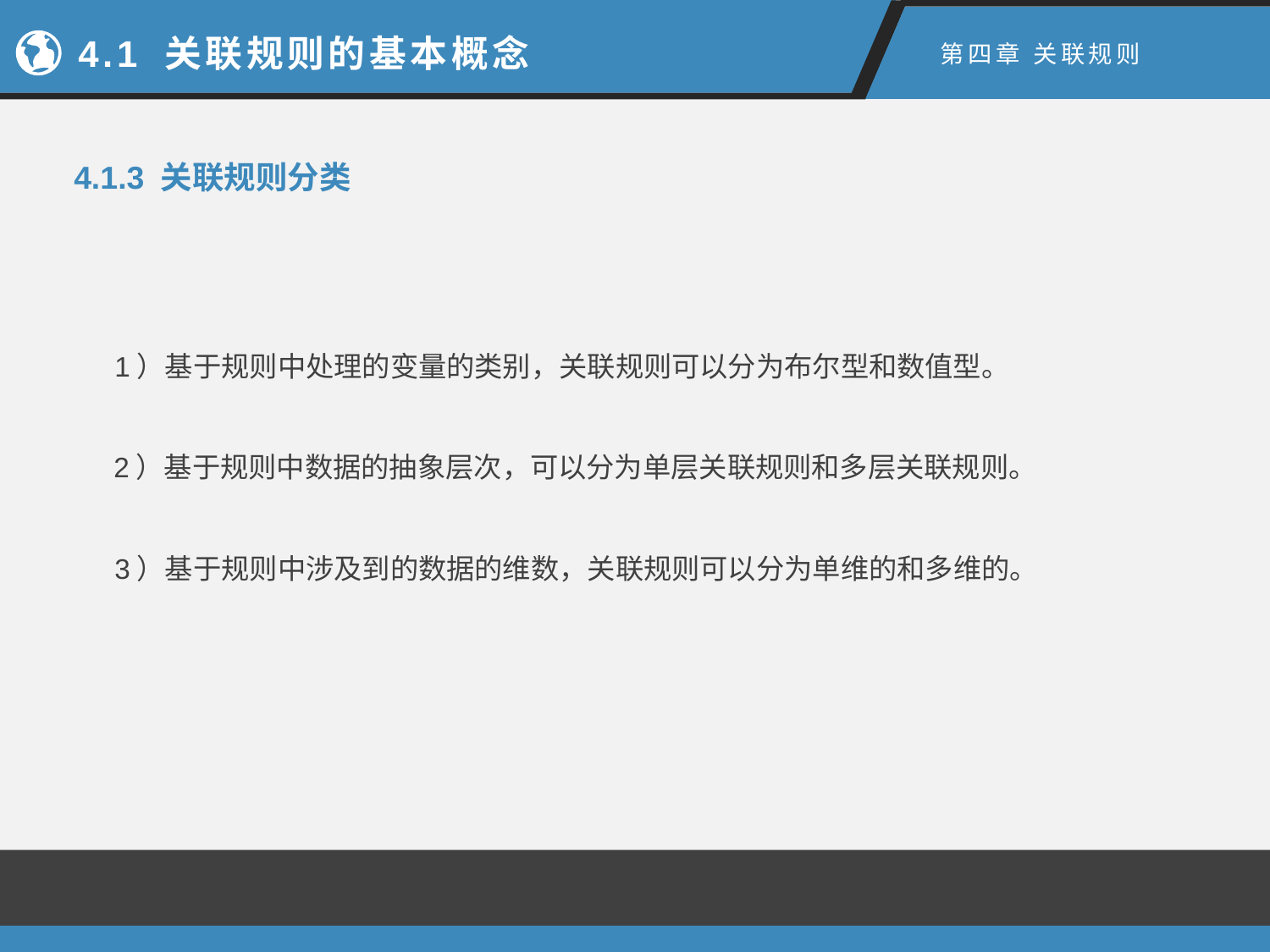

4.1 关联规则的基本概念

第四章 关联规则
4.1.3 关联规则分类
1）基于规则中处理的变量的类别，关联规则可以分为布尔型和数值型。
        2）基于规则中数据的抽象层次，可以分为单层关联规则和多层关联规则。

3）基于规则中涉及到的数据的维数，关联规则可以分为单维的和多维的。